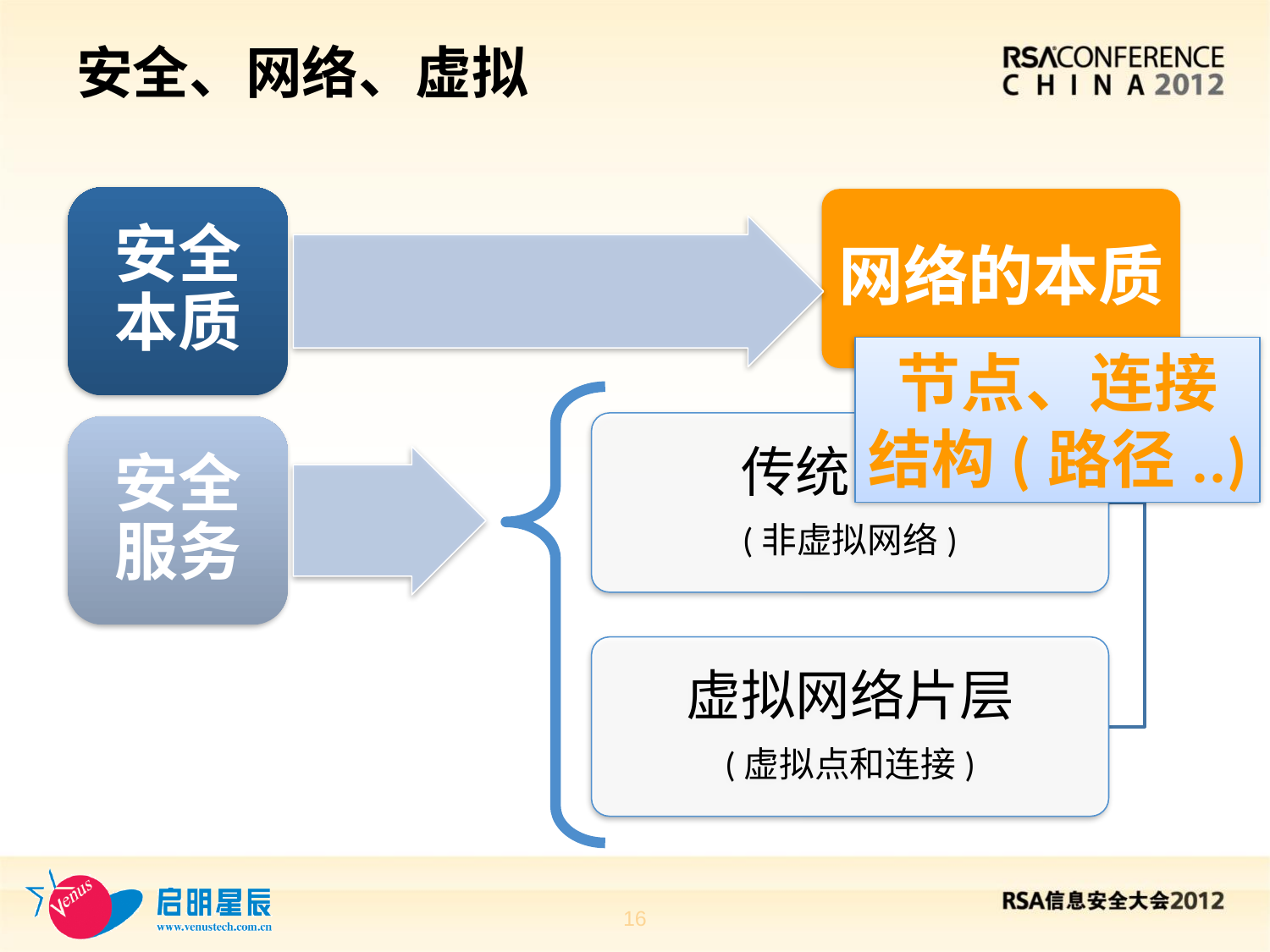

# 安全、网络、虚拟

安全本质

安全服务
网络的本质
传统网络
(非虚拟网络)
虚拟网络片层
(虚拟点和连接)
节点、连接
结构(路径..)

16